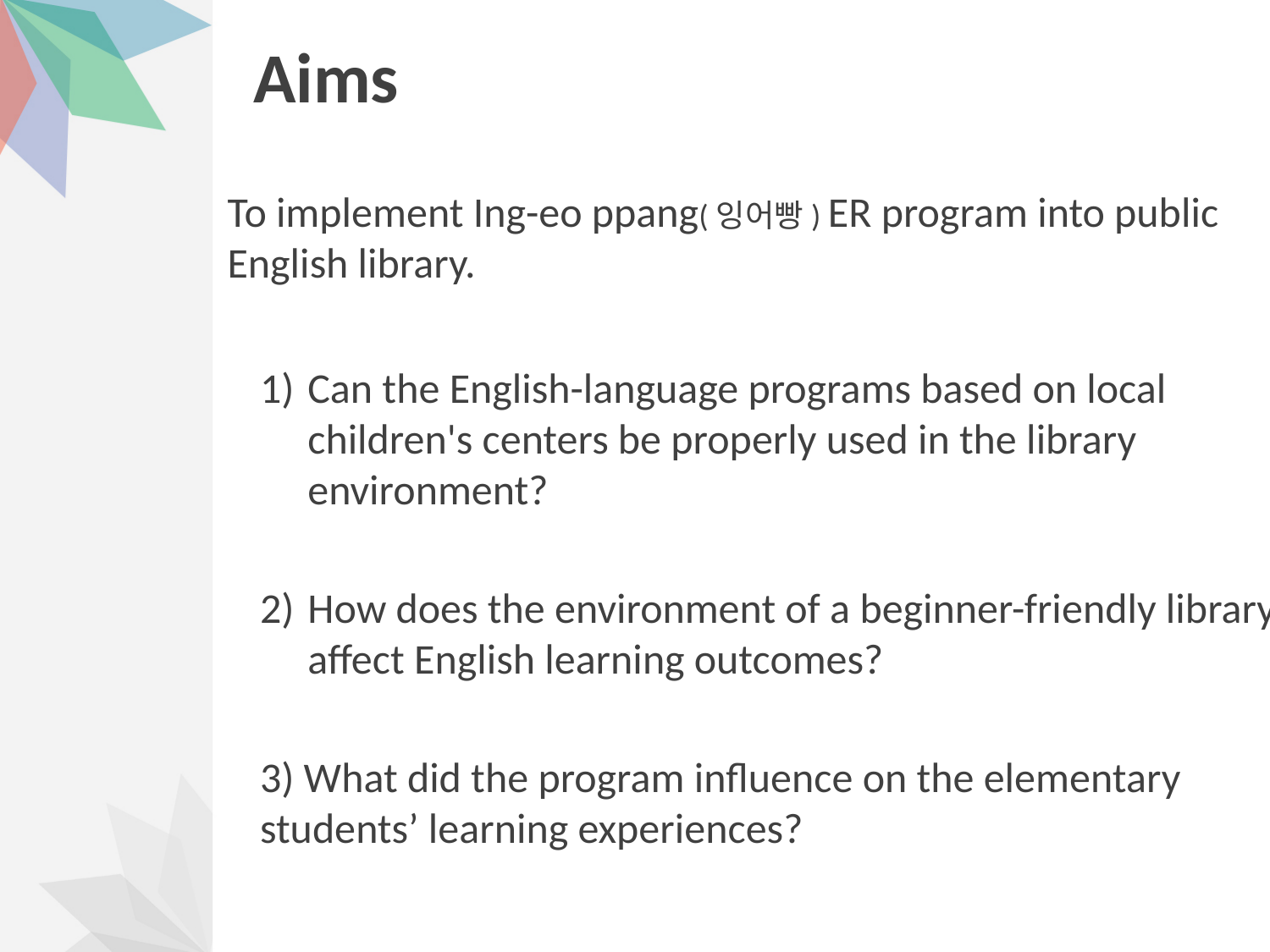

# Aims
To implement Ing-eo ppang(잉어빵) ER program into public English library.

Can the English-language programs based on local children's centers be properly used in the library environment?

How does the environment of a beginner-friendly library affect English learning outcomes?

3) What did the program influence on the elementary students’ learning experiences?